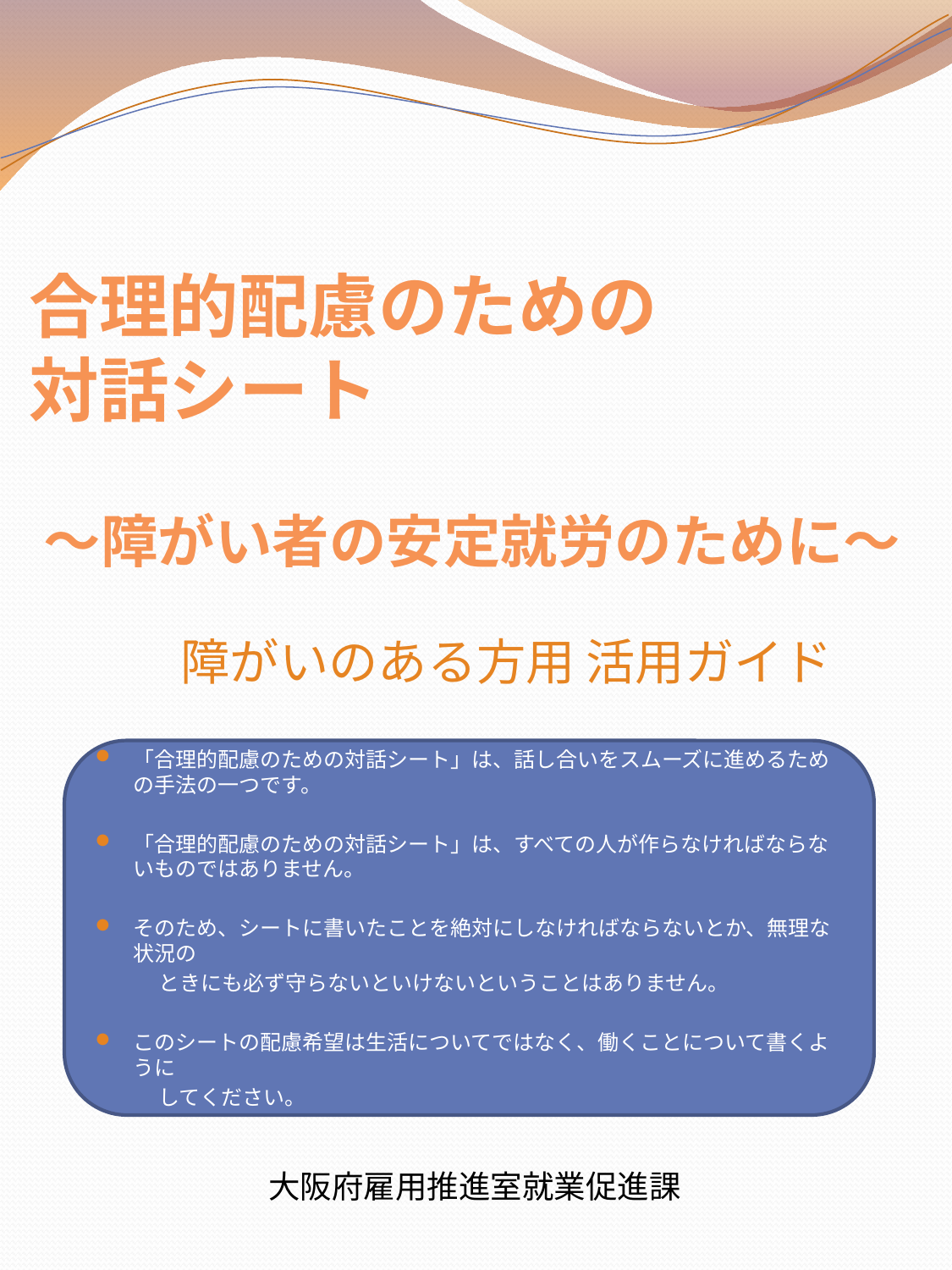

# 合理的配慮のための 対話シート 　 ～障がい者の安定就労のために～
障がいのある方用 活用ガイド

「合理的配慮のための対話シート」は、話し合いをスムーズに進めるための手法の一つです。

「合理的配慮のための対話シート」は、すべての人が作らなければならないものではありません。

そのため、シートに書いたことを絶対にしなければならないとか、無理な状況の
　　　ときにも必ず守らないといけないということはありません。

このシートの配慮希望は生活についてではなく、働くことについて書くように
　　　してください。
大阪府雇用推進室就業促進課